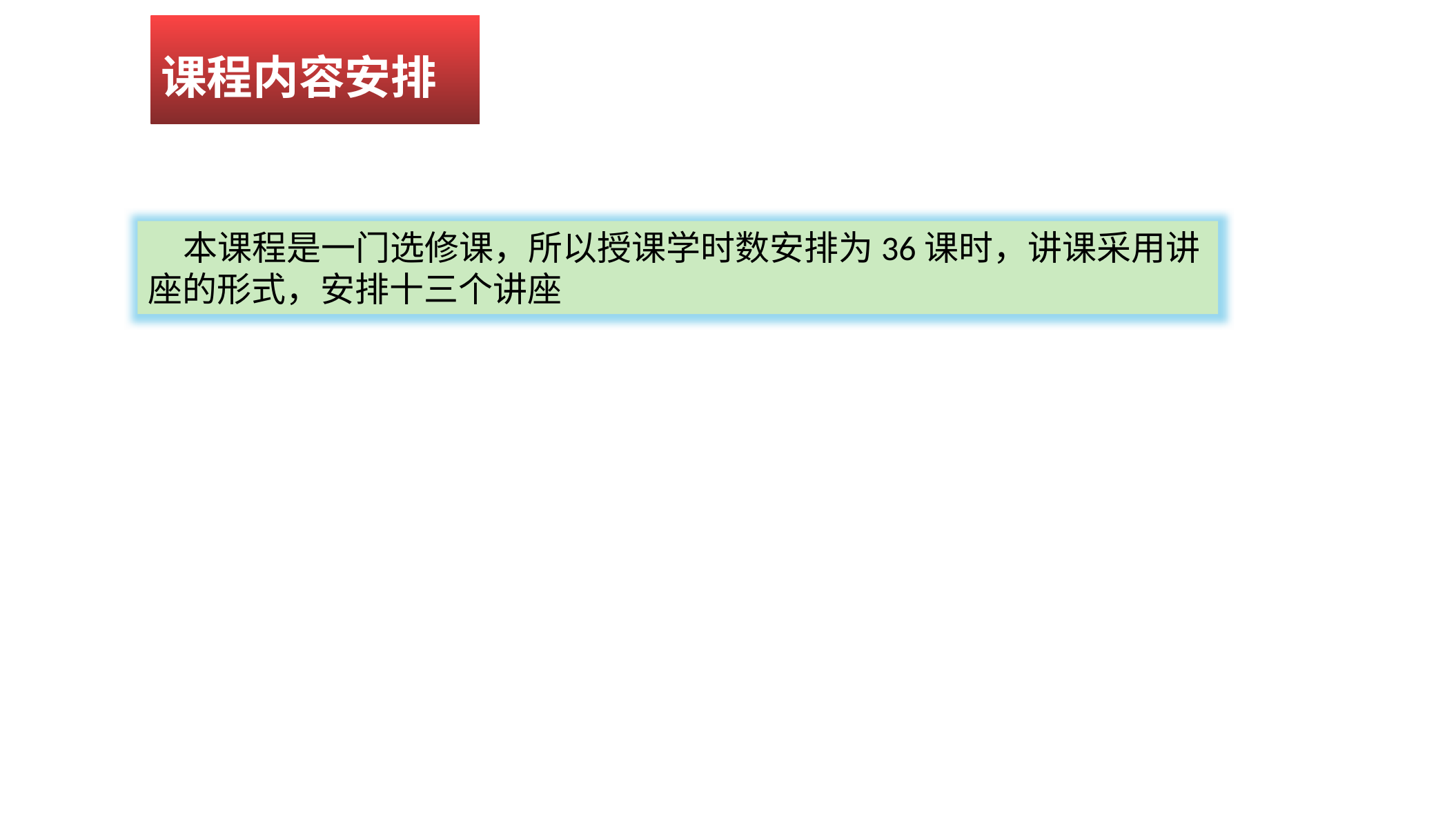

课程内容安排
    本课程是一门选修课，所以授课学时数安排为36课时，讲课采用讲座的形式，安排十三个讲座
点请替换文字内容
请替换文字内容，添加相关标题，修改文字内容，也可以直接复制你的内容到此。